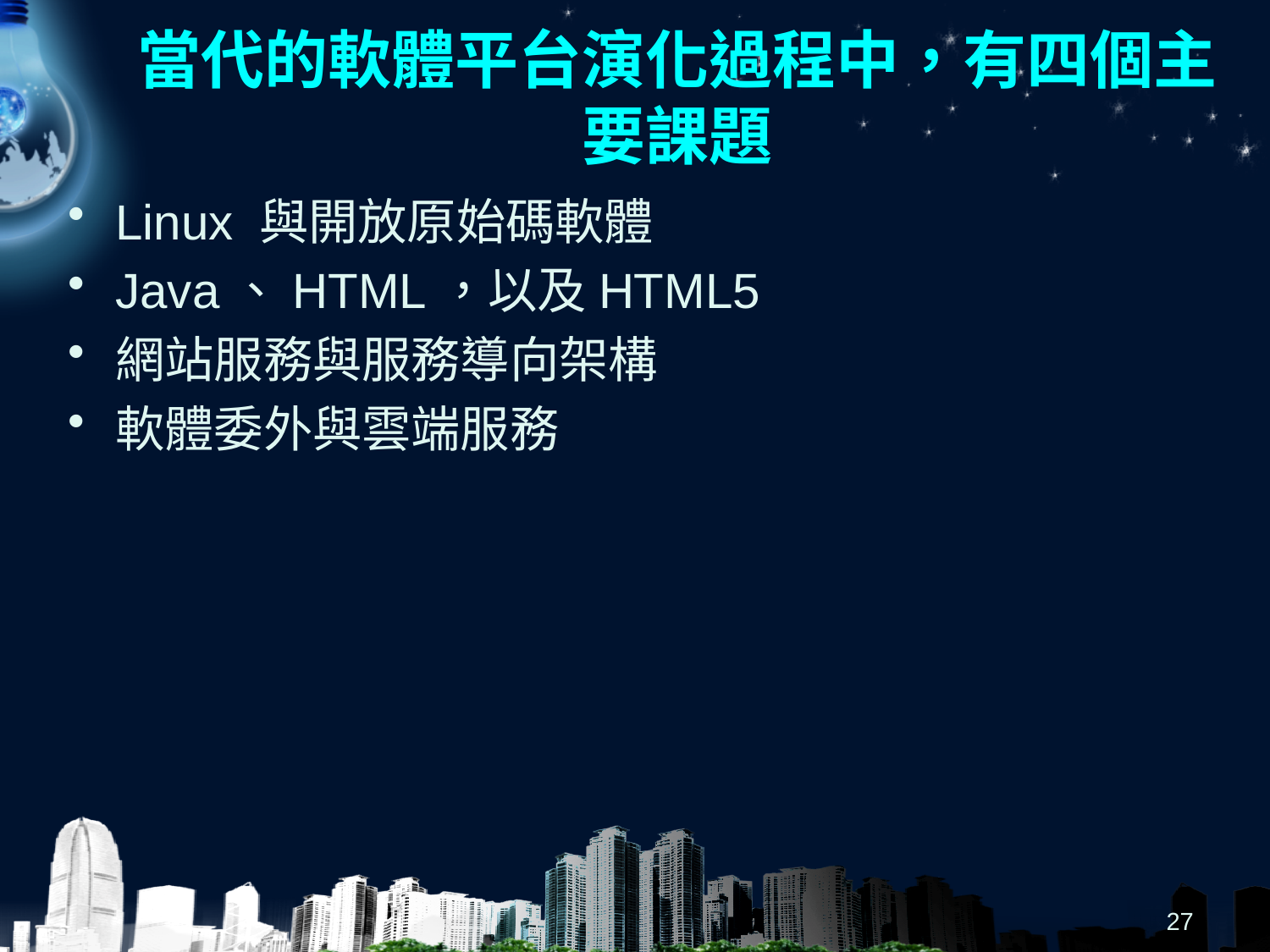

# 當代的軟體平台演化過程中，有四個主要課題
Linux 與開放原始碼軟體
Java、HTML，以及HTML5
網站服務與服務導向架構
軟體委外與雲端服務
27